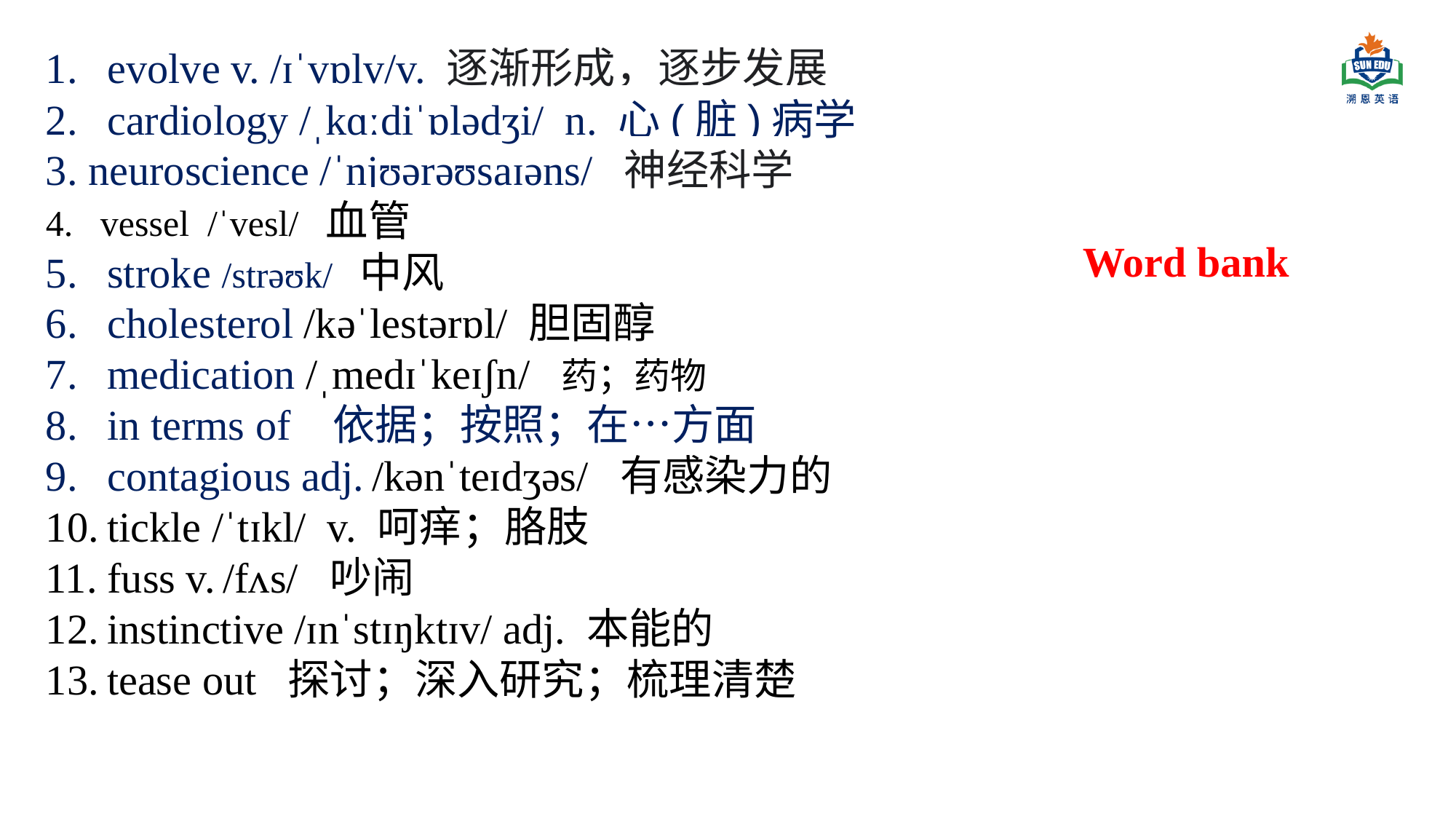

evolve v. /ɪˈvɒlv/v. 逐渐形成，逐步发展
cardiology /ˌkɑːdiˈɒlədʒi/  n. 心(脏)病学
3. neuroscience /ˈnjʊərəʊsaɪəns/  神经科学
vessel  /ˈvesl/  血管
stroke /strəʊk/  中风
cholesterol /kəˈlestərɒl/ 胆固醇
medication /ˌmedɪˈkeɪʃn/  药；药物
in terms of   依据；按照；在…方面
contagious adj. /kənˈteɪdʒəs/  有感染力的
tickle /ˈtɪkl/  v. 呵痒；胳肢
fuss v. /fʌs/  吵闹
instinctive /ɪnˈstɪŋktɪv/ adj. 本能的
tease out  探讨；深入研究；梳理清楚
Word bank